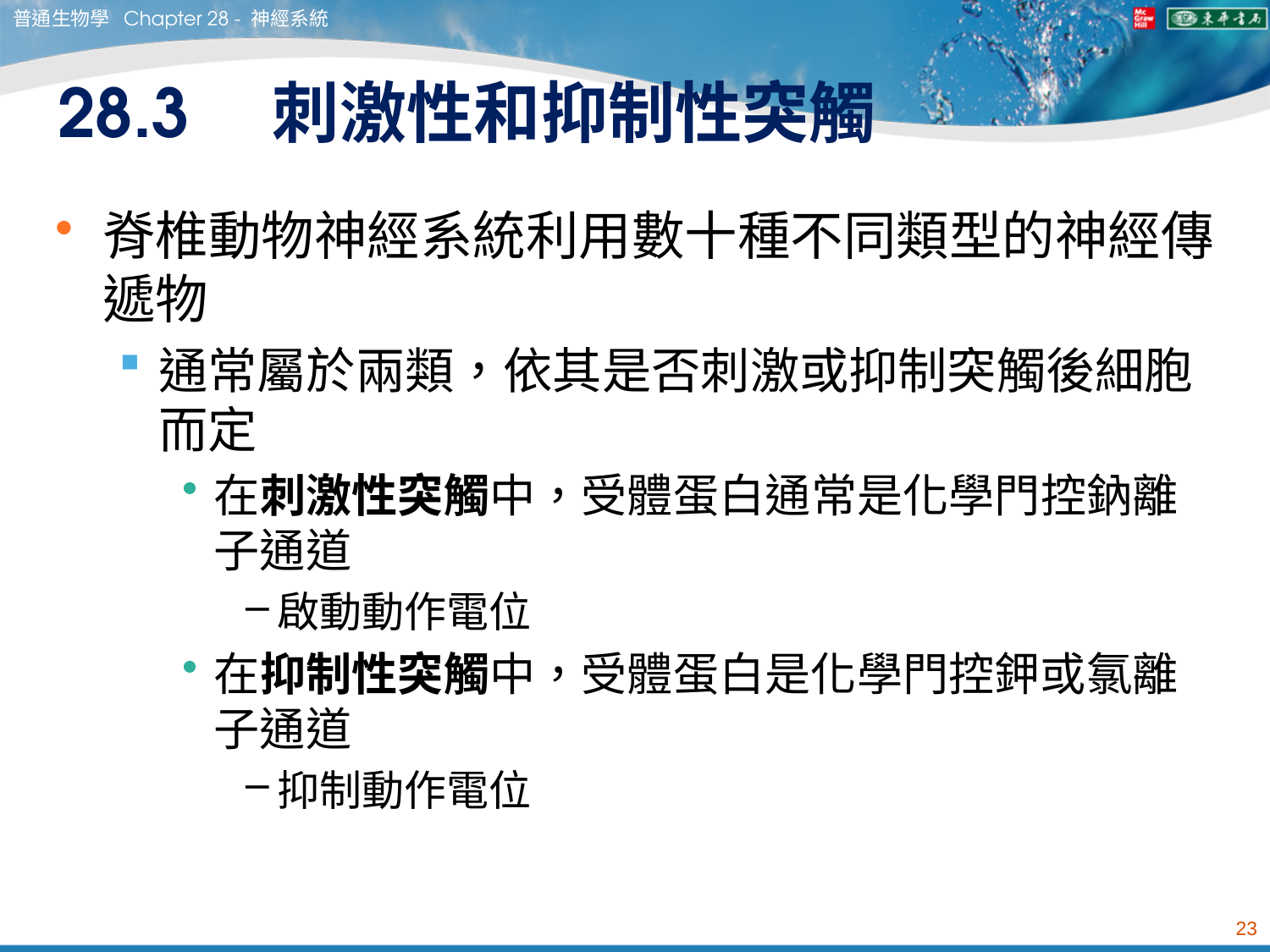

普通生物學  Chapter 28 - 神經系統
# 28.3　刺激性和抑制性突觸
脊椎動物神經系統利用數十種不同類型的神經傳遞物
通常屬於兩類，依其是否刺激或抑制突觸後細胞而定
在刺激性突觸中，受體蛋白通常是化學門控鈉離子通道
啟動動作電位
在抑制性突觸中，受體蛋白是化學門控鉀或氯離子通道
抑制動作電位
23